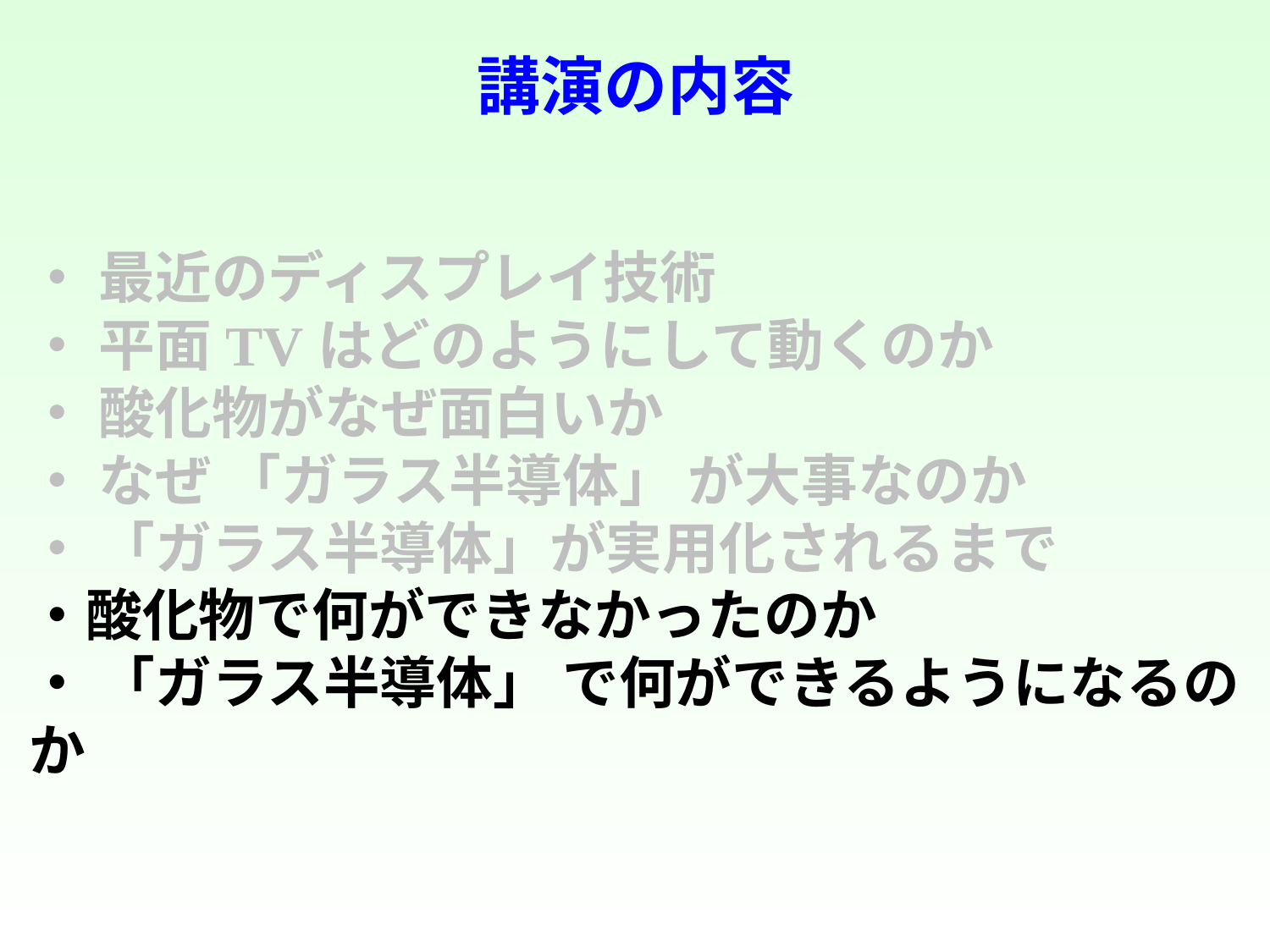

講演の内容

・ 最近のディスプレイ技術
・ 平面TVはどのようにして動くのか
・ 酸化物がなぜ面白いか
・ なぜ 「ガラス半導体」 が大事なのか
・ 「ガラス半導体」が実用化されるまで
・酸化物で何ができなかったのか
・ 「ガラス半導体」 で何ができるようになるのか